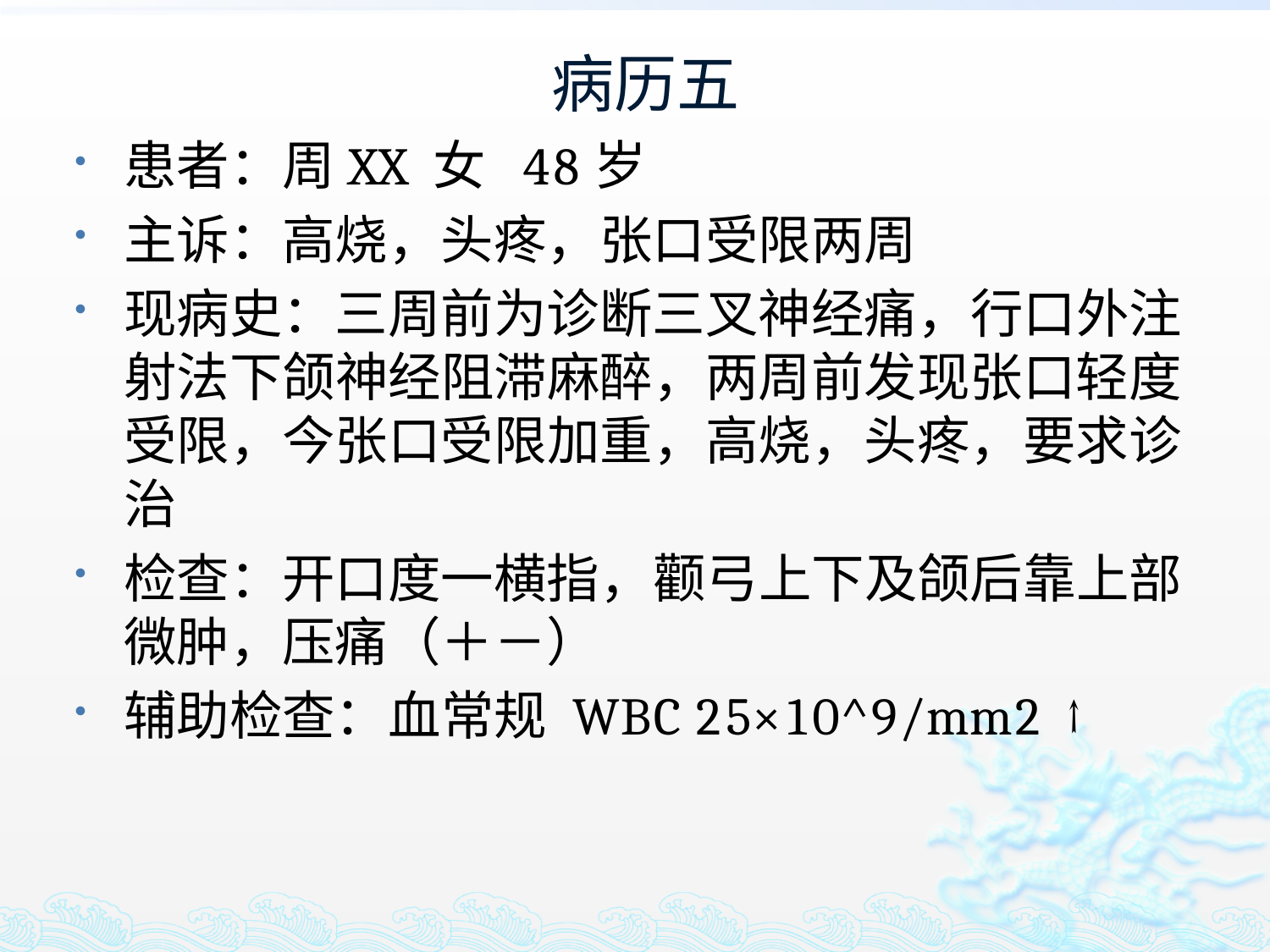

# 病历五
患者：周XX 女  48岁
主诉：高烧，头疼，张口受限两周
现病史：三周前为诊断三叉神经痛，行口外注射法下颌神经阻滞麻醉，两周前发现张口轻度受限，今张口受限加重，高烧，头疼，要求诊治
检查：开口度一横指，颧弓上下及颌后靠上部微肿，压痛（＋－）
辅助检查：血常规 WBC 25×10^9/mm2  ↑